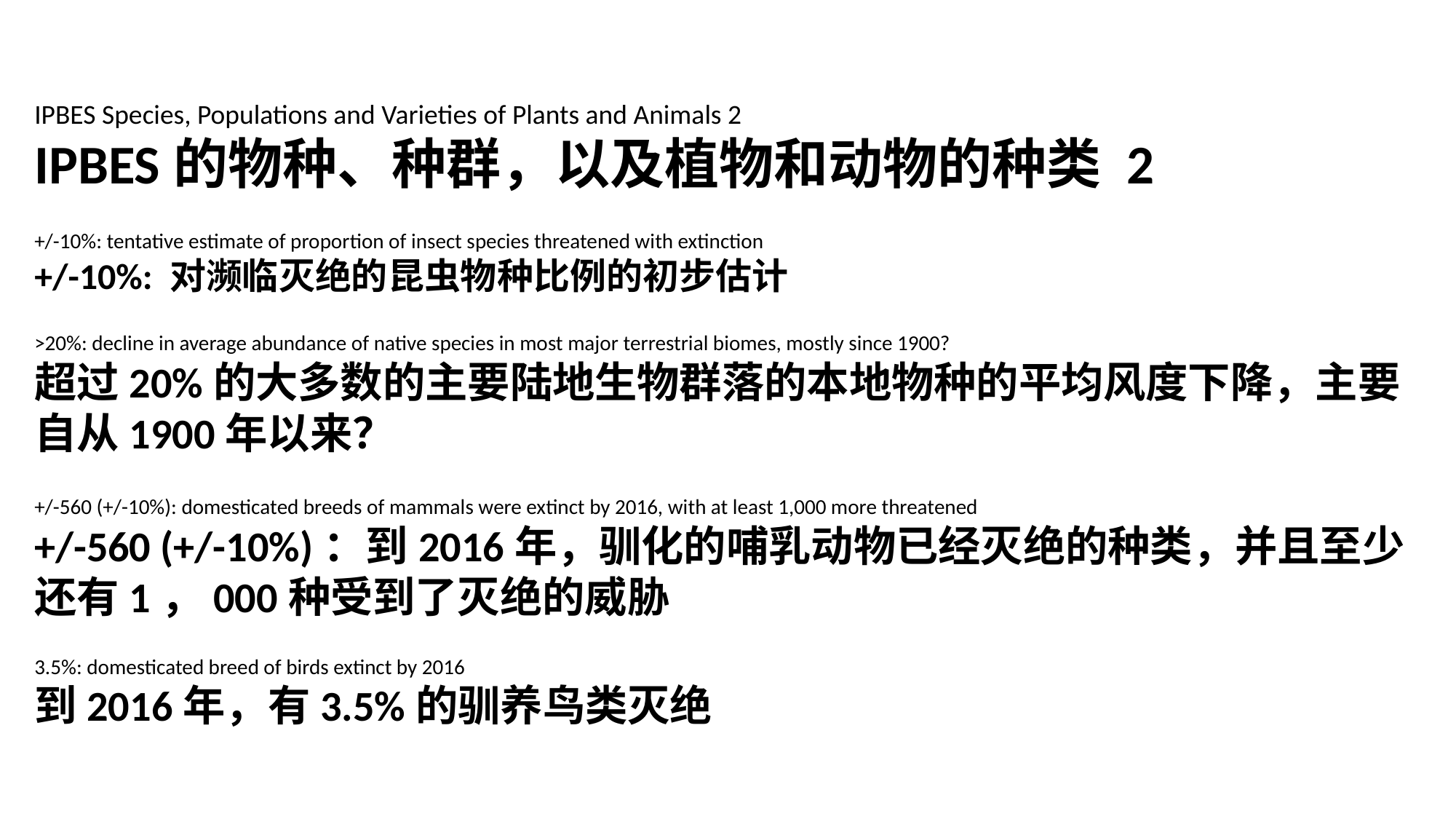

IPBES Species, Populations and Varieties of Plants and Animals 2
IPBES的物种、种群，以及植物和动物的种类 2

+/-10%: tentative estimate of proportion of insect species threatened with extinction
+/-10%: 对濒临灭绝的昆虫物种比例的初步估计

>20%: decline in average abundance of native species in most major terrestrial biomes, mostly since 1900?
超过20%的大多数的主要陆地生物群落的本地物种的平均风度下降，主要自从1900年以来？

+/-560 (+/-10%): domesticated breeds of mammals were extinct by 2016, with at least 1,000 more threatened
+/-560 (+/-10%)：到2016年，驯化的哺乳动物已经灭绝的种类，并且至少还有1，000种受到了灭绝的威胁

3.5%: domesticated breed of birds extinct by 2016
到2016年，有3.5%的驯养鸟类灭绝